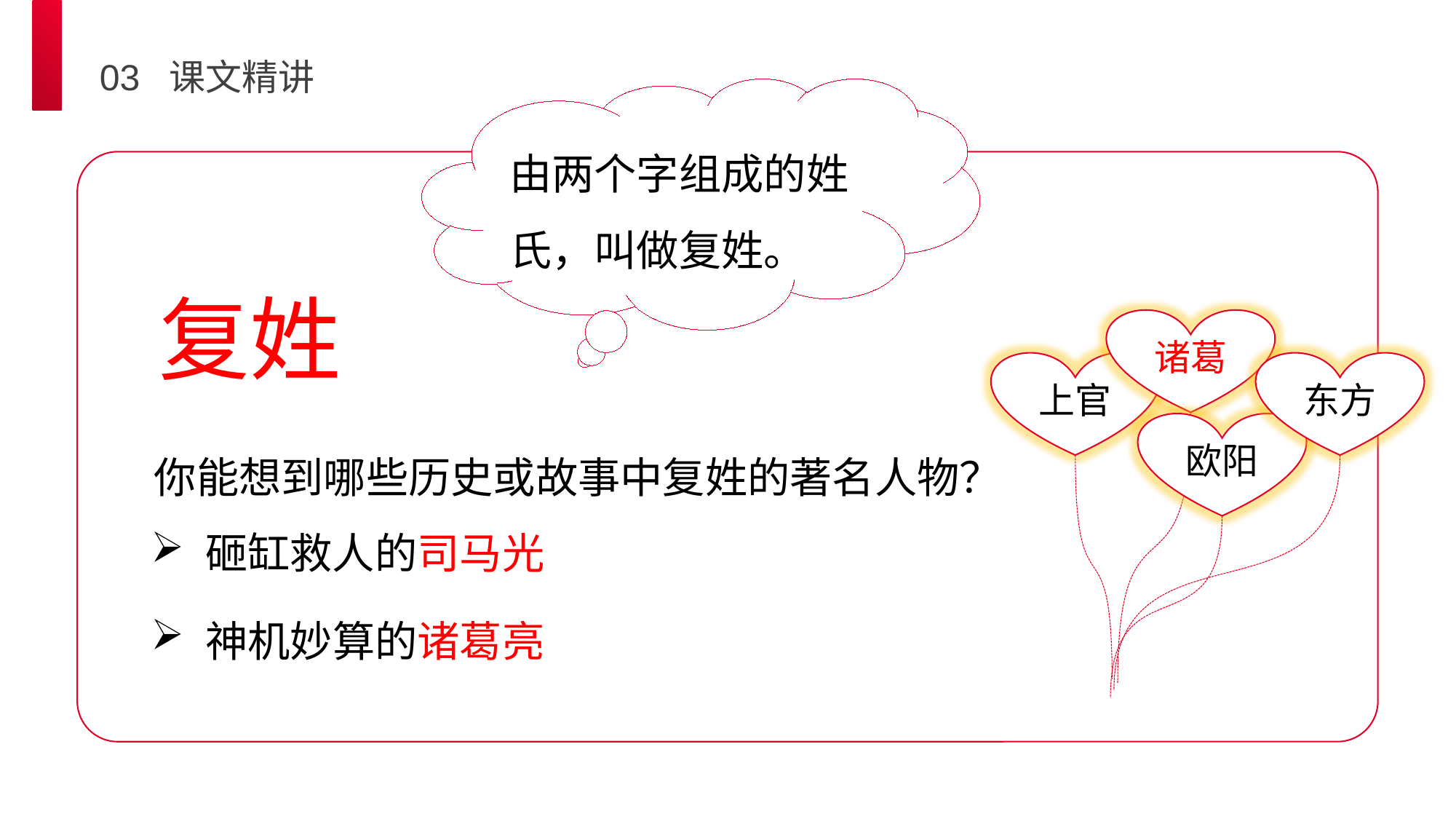

03  课文精讲
由两个字组成的姓氏，叫做复姓。

复姓
诸葛
上官
东方
欧阳
 你能想到哪些历史或故事中复姓的著名人物？
砸缸救人的司马光
神机妙算的诸葛亮